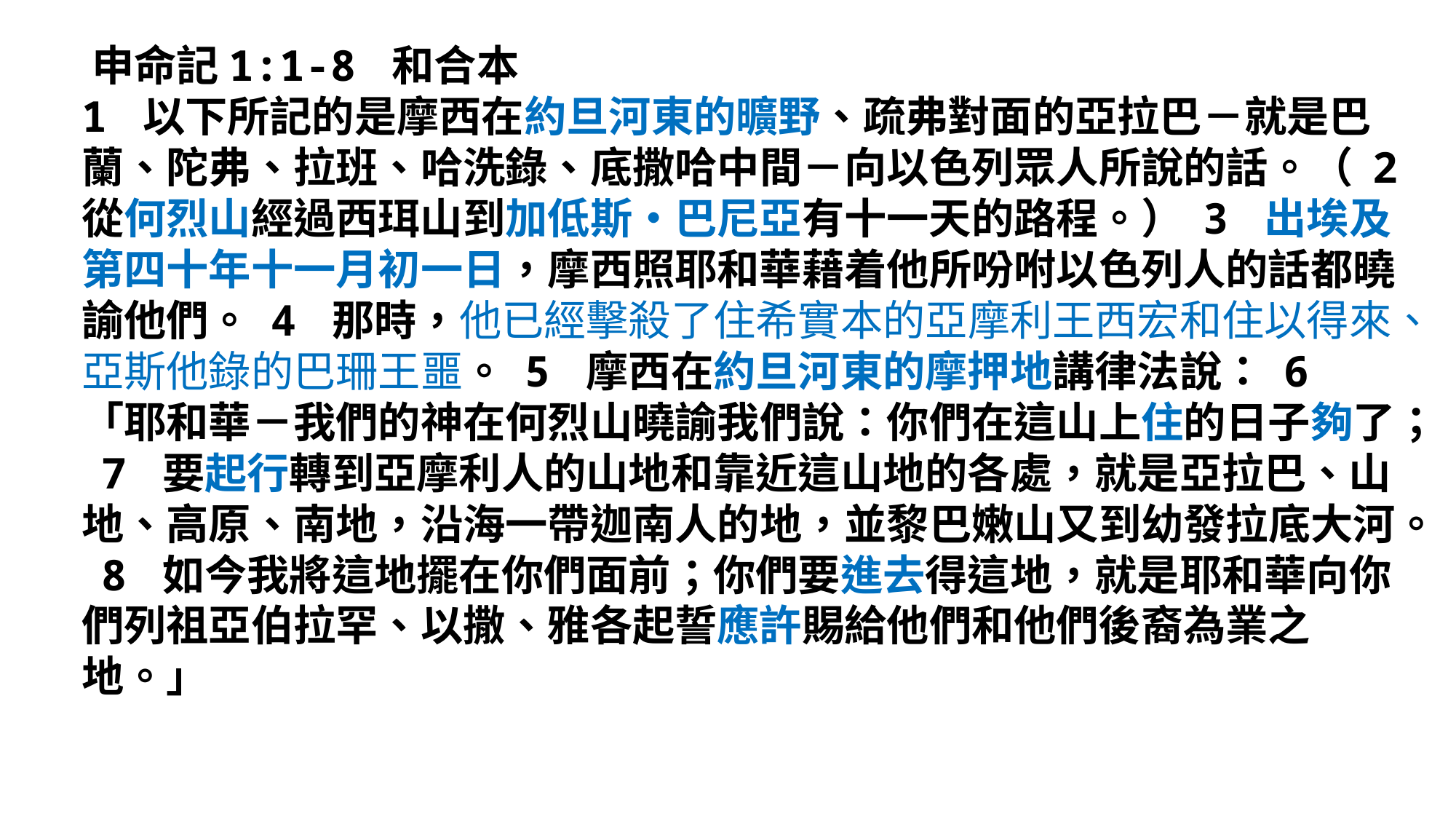

‪申命記‬1:1-8 和合本
1 以下所記的是摩西在約旦河東的曠野、疏弗對面的亞拉巴－就是巴蘭、陀弗、拉班、哈洗錄、底撒哈中間－向以色列眾人所說的話。（ 2 從何烈山經過西珥山到加低斯‧巴尼亞有十一天的路程。） 3 出埃及第四十年十一月初一日，摩西照耶和華藉着他所吩咐以色列人的話都曉諭他們。 4 那時，他已經擊殺了住希實本的亞摩利王西宏和住以得來、亞斯他錄的巴珊王噩。 5 摩西在約旦河東的摩押地講律法說： 6 「耶和華－我們的神在何烈山曉諭我們說：你們在這山上住的日子夠了； 7 要起行轉到亞摩利人的山地和靠近這山地的各處，就是亞拉巴、山地、高原、南地，沿海一帶迦南人的地，並黎巴嫩山又到幼發拉底大河。 8 如今我將這地擺在你們面前；你們要進去得這地，就是耶和華向你們列祖亞伯拉罕、以撒、雅各起誓應許賜給他們和他們後裔為業之地。」